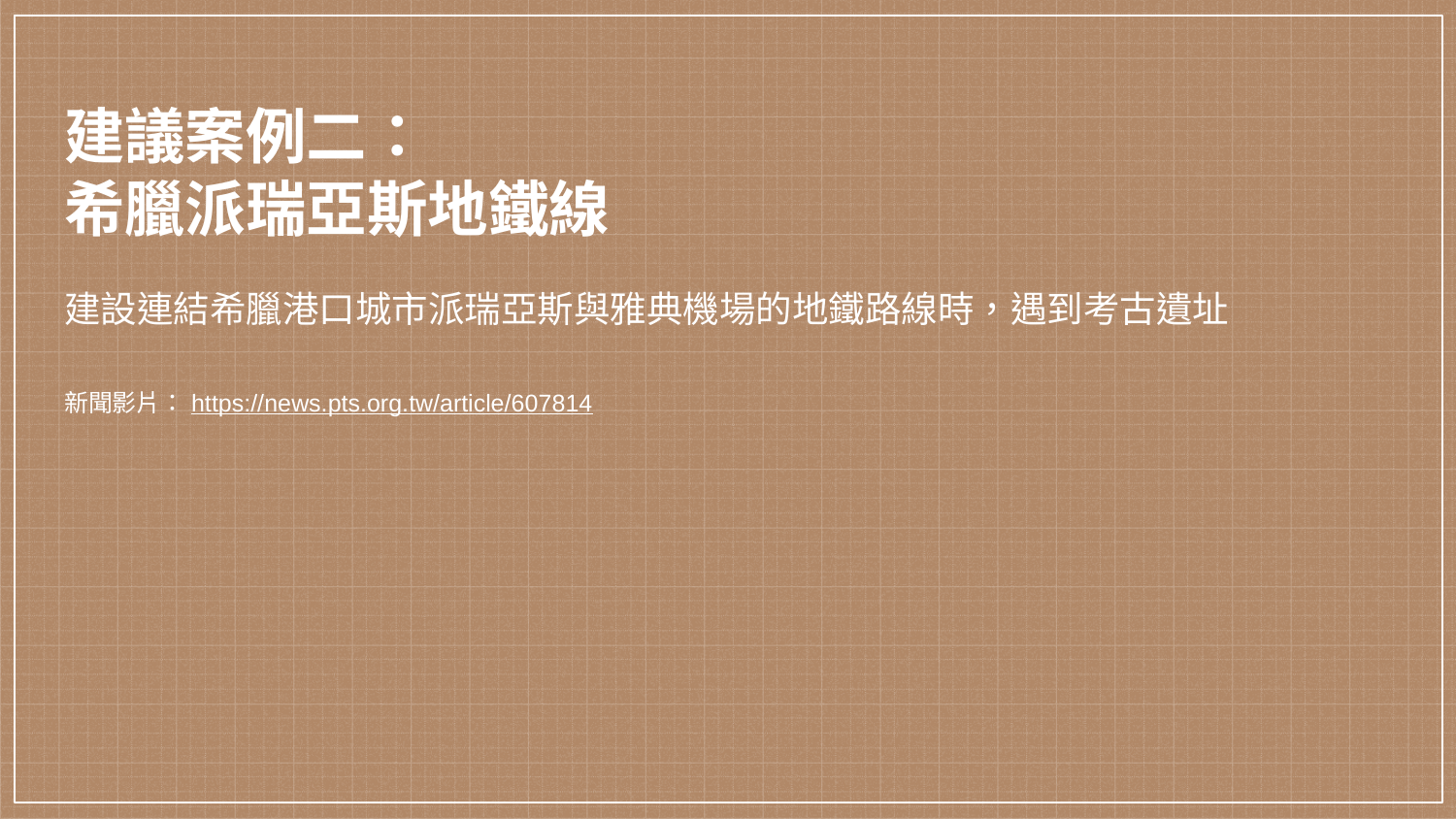

# 建議案例二： 希臘派瑞亞斯地鐵線
建設連結希臘港口城市派瑞亞斯與雅典機場的地鐵路線時，遇到考古遺址
新聞影片：https://news.pts.org.tw/article/607814